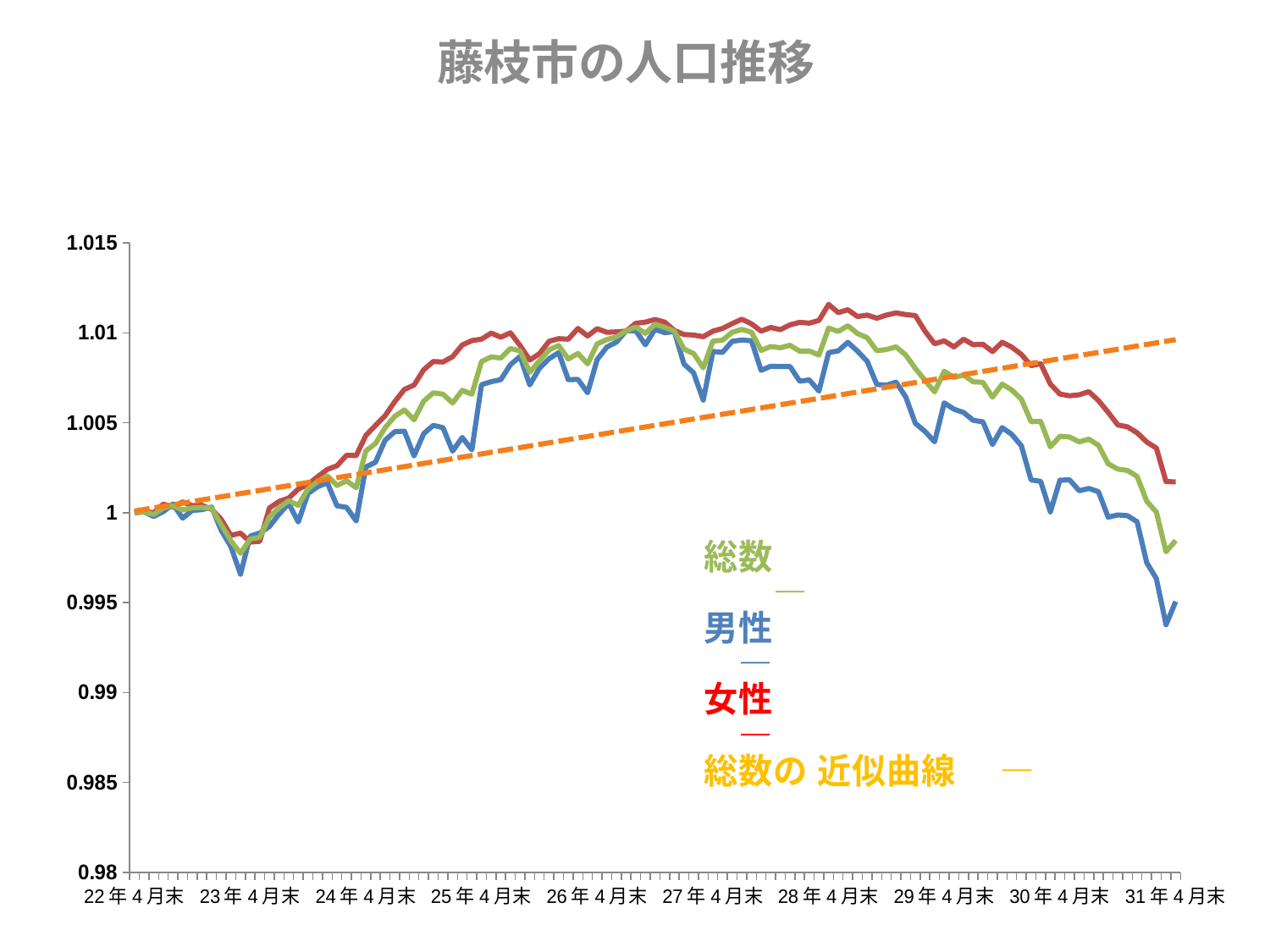

# 藤枝市の人口推移

### Chart

| Category | 男性 | 女性 | 総人口 |
|---|---|---|---|
| 22年4月末 | 1.0 | 1.0 | 1.0 |
|  | 1.00004210230861 | 1.0000540525931731 | 1.0000481904486531 |
|  | 0.9997894884569504 | 1.0 | 0.9998967347528863 |
|  | 1.00005613641148 | 1.000472960190265 | 1.0002684896424958 |
| 22年8月末 | 1.0004771594975792 | 1.0003108024107457 | 1.0003924079390323 |
|  | 0.9996912497368605 | 1.0005945785249046 | 1.000151455695767 |
|  | 1.0001263069258297 | 1.0003918813005055 | 1.000261605292688 |
|  | 1.0001684092344396 | 1.0004053944487987 | 1.0002891426919185 |
| 22年12月末 | 1.0003087502631394 | 1.0001891840761061 | 1.000247836593073 |
|  | 0.9990176127991018 | 0.9996351449960812 | 0.9993322180686645 |
|  | 0.9981194302154235 | 0.9987297640604308 | 0.9984303682438712 |
|  | 0.9965756788997263 | 0.9988648955433637 | 0.997741933263113 |
| 23年4月末 | 0.9986948284330924 | 0.998364909056512 | 0.9985267491411773 |
|  | 0.9988632376675322 | 0.9984054485013919 | 0.9986300143882911 |
|  | 0.9992281243421515 | 1.0002567498175725 | 0.9997521634069271 |
|  | 0.9999157953827802 | 1.0006216048214913 | 1.0002753739923034 |
| 23年8月末 | 1.000505227703319 | 1.0008107888975974 | 1.0006608975815279 |
|  | 0.999480738193811 | 1.001310775384449 | 1.000413060988455 |
|  | 1.001066591818118 | 1.0015675252020215 | 1.0013217951630558 |
|  | 1.0014455125956074 | 1.001999945947407 | 1.0017279718017031 |
| 23年12月末 | 1.001670058241527 | 1.0024053403962054 | 1.002044651892852 |
|  | 1.0003789207774894 | 1.0026080376206048 | 1.0015145569576682 |
|  | 1.0002947161602695 | 1.0031891029972162 | 1.0017692779005487 |
|  | 0.9995368746052908 | 1.003175589848923 | 1.0013906386611318 |
| 24年4月末 | 1.0025401726194654 | 1.004297181157266 | 1.0034352905539836 |
|  | 1.0028068205739948 | 1.0048512202372908 | 1.0038483515424386 |
|  | 1.0040277875236825 | 1.0053917461690225 | 1.0047226639680016 |
|  | 1.0045049470212617 | 1.0061755087700333 | 1.0053560241502992 |
| 24年8月末 | 1.0045330152270016 | 1.0068511661846977 | 1.0057140103402935 |
|  | 1.003157673145744 | 1.007094402853977 | 1.0051632623556868 |
|  | 1.0043926741983018 | 1.0079457311964541 | 1.0062027991766318 |
|  | 1.004855799593011 | 1.008405178238426 | 1.0066640506137399 |
| 24年12月末 | 1.0047294926671813 | 1.0083781519418393 | 1.0065883227658563 |
|  | 1.0034243211002736 | 1.0086754412042918 | 1.006099533929518 |
|  | 1.0041821626552523 | 1.0093240723223698 | 1.0068017376098914 |
|  | 1.0034944916146236 | 1.0095673089916488 | 1.0065883227658563 |
| 25年4月末 | 1.0071152901550768 | 1.0096483878814086 | 1.0084057911150581 |
|  | 1.0072836993895165 | 1.0099862165887408 | 1.0086605120579386 |
|  | 1.0073959722124763 | 1.009756493067755 | 1.0085985529096704 |
|  | 1.0082239842818048 | 1.0099997297370342 | 1.0091286478448542 |
| 25年8月末 | 1.008687109676514 | 1.009297046025783 | 1.0089978451985102 |
|  | 1.0071012560522068 | 1.0084862571281856 | 1.0078068526817985 |
|  | 1.0080275068416251 | 1.0088375989838112 | 1.0084402128640961 |
|  | 1.0085608027506843 | 1.009526769546769 | 1.0090529199969709 |
| 25年12月末 | 1.0088976212195635 | 1.0096754141779951 | 1.0092938722402363 |
|  | 1.0073959722124763 | 1.0096483878814086 | 1.0085434781112097 |
|  | 1.0074100063153464 | 1.0102429664063133 | 1.008853273852551 |
|  | 1.0066661988632377 | 1.0098240588092213 | 1.008274988468714 |
| 26年4月末 | 1.0085187004420741 | 1.01022945325802 | 1.0093902531375425 |
|  | 1.0092063714827029 | 1.0100267560336207 | 1.0096243210310003 |
|  | 1.0094870535401024 | 1.0100537823302074 | 1.009775776726767 |
|  | 1.0101185881692514 | 1.010094321775087 | 1.010106225517531 |
| 26年8月末 | 1.0101185881692514 | 1.0105267425204725 | 1.0103265247113737 |
|  | 1.0093326784085328 | 1.0105943082619389 | 1.009975422871187 |
|  | 1.0102027927864712 | 1.010742952893165 | 1.0104779804071404 |
|  | 1.0100063153462915 | 1.0105943082619389 | 1.0103058716619508 |
| 26年12月末 | 1.0100764858606412 | 1.010134861219967 | 1.010106225517531 |
|  | 1.0082660865904147 | 1.0099051376989812 | 1.009101110445624 |
|  | 1.0077748929899657 | 1.0098781114023945 | 1.0088463895027435 |
|  | 1.0062592098800085 | 1.0097835193643414 | 1.0080546892748714 |
| 27年4月末 | 1.0089677917339135 | 1.010094321775087 | 1.0095417088333092 |
|  | 1.0089116553224335 | 1.0102429664063133 | 1.0095898992819623 |
|  | 1.0095291558487123 | 1.010513229372179 | 1.0100304976696477 |
|  | 1.0095993263630623 | 1.0107564660414583 | 1.010188837715222 |
| 27年8月末 | 1.0095572240544524 | 1.0104997162238858 | 1.0100373820194553 |
|  | 1.0079152340186655 | 1.010094321775087 | 1.0090253825977407 |
|  | 1.008139779664585 | 1.0102970189994864 | 1.0092387974417756 |
|  | 1.008125745561715 | 1.010175400664847 | 1.0091699539436998 |
| 27年12月末 | 1.008125745561715 | 1.0104456636307126 | 1.0093076409398514 |
|  | 1.0073117675952565 | 1.0105807951136456 | 1.0089771921490875 |
|  | 1.0073819381096063 | 1.0105402556687657 | 1.0089909608487027 |
|  | 1.0067644375833276 | 1.010688900299992 | 1.0087637773050524 |
| 28年4月末 | 1.0088976212195635 | 1.011580768087349 | 1.0102645655631053 |
|  | 1.0089958599396534 | 1.011121321045377 | 1.0100786881183006 |
|  | 1.0094730194372326 | 1.0112834788248966 | 1.0103953682094495 |
|  | 1.0089818258367833 | 1.0109051106726845 | 1.0099616541715717 |
| 28年8月末 | 1.0084204617219845 | 1.0109861895624443 | 1.0097275862781139 |
|  | 1.0071293242579469 | 1.0108105186346314 | 1.0090047295483178 |
|  | 1.007087221949337 | 1.0109861895624443 | 1.0090735730463936 |
|  | 1.0072556311837766 | 1.0111078078970839 | 1.009218144392353 |
| 28年12月末 | 1.0064416532173182 | 1.0110132158590308 | 1.00877066165486 |
|  | 1.0049680724159709 | 1.0109591632658577 | 1.0080202675258336 |
|  | 1.0045189811241317 | 1.010094321775087 | 1.0073593699443055 |
|  | 1.0039435829064627 | 1.0093916380638361 | 1.0067191254122005 |
| 29年4月末 | 1.0061048347484387 | 1.0095537958433556 | 1.0078619274802592 |
|  | 1.0057539821766894 | 1.0092159671360232 | 1.00751770998988 |
|  | 1.0055715388393798 | 1.0096483878814086 | 1.007648512636224 |
|  | 1.0051364816504105 | 1.009337585470663 | 1.0072767577466146 |
| 29年8月末 | 1.0050522770331907 | 1.0093646117672495 | 1.0072492203473844 |
|  | 1.0037892077748929 | 1.008959217318451 | 1.0064230983704745 |
|  | 1.0047294926671813 | 1.0094727169535958 | 1.0071459551002706 |
|  | 1.004350571889692 | 1.00920245398773 | 1.0068223906593141 |
| 29年12月末 | 1.0037190372605431 | 1.0087970595389313 | 1.0063060644237456 |
|  | 1.0018244333730966 | 1.00817545471744 | 1.0050599971085732 |
|  | 1.0017402287558768 | 1.0082835599037865 | 1.0050737658081883 |
|  | 1.00004210230861 | 1.0071484554471501 | 1.0036624740976339 |
| 30年4月末 | 1.0018103992702267 | 1.0065944163671252 | 1.0042476438312784 |
|  | 1.0018244333730966 | 1.0064998243290721 | 1.0042063377324328 |
|  | 1.0012209669496877 | 1.0065538769222453 | 1.0039378480899372 |
|  | 1.0013472738755176 | 1.0067295478500582 | 1.004089303785704 |
| 30年8月末 | 1.001164830538208 | 1.0062295613632064 | 1.0037450862953248 |
|  | 0.9997473861483405 | 1.0055809302451284 | 1.002719318173995 |
|  | 0.9998736930741703 | 1.0048782465338775 | 1.002423291132269 |
|  | 0.9998315907655603 | 1.0047701413475312 | 1.0023475632843857 |
| 30年12月末 | 0.9994947722966809 | 1.0044458257884923 | 1.0020171144936216 |
|  | 0.9972212476317451 | 1.0039323261533473 | 1.0006402445321052 |
|  | 0.9963370991509368 | 1.003594497446015 | 1.000034421749038 |
|  | 0.9937688583257315 | 1.001729682981541 | 0.9978245454608039 |
| 31年4月末 | 0.9950599957897691 | 1.0017161698332477 | 0.998451021293294 |